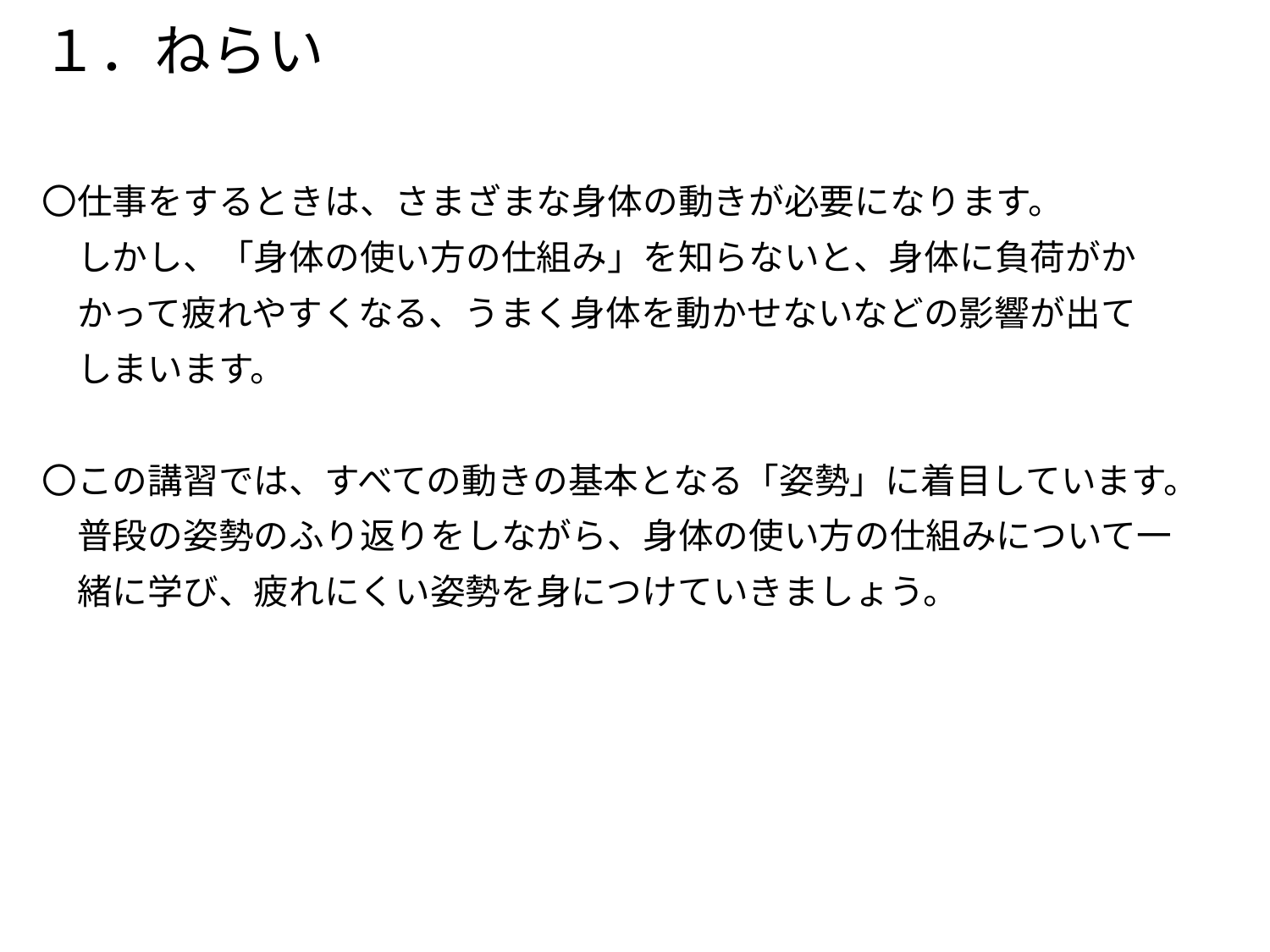

# １．ねらい
〇仕事をするときは、さまざまな身体の動きが必要になります。
　しかし、「身体の使い方の仕組み」を知らないと、身体に負荷がか
　かって疲れやすくなる、うまく身体を動かせないなどの影響が出て
　しまいます。

〇この講習では、すべての動きの基本となる「姿勢」に着目しています。
　普段の姿勢のふり返りをしながら、身体の使い方の仕組みについて一
　緒に学び、疲れにくい姿勢を身につけていきましょう。